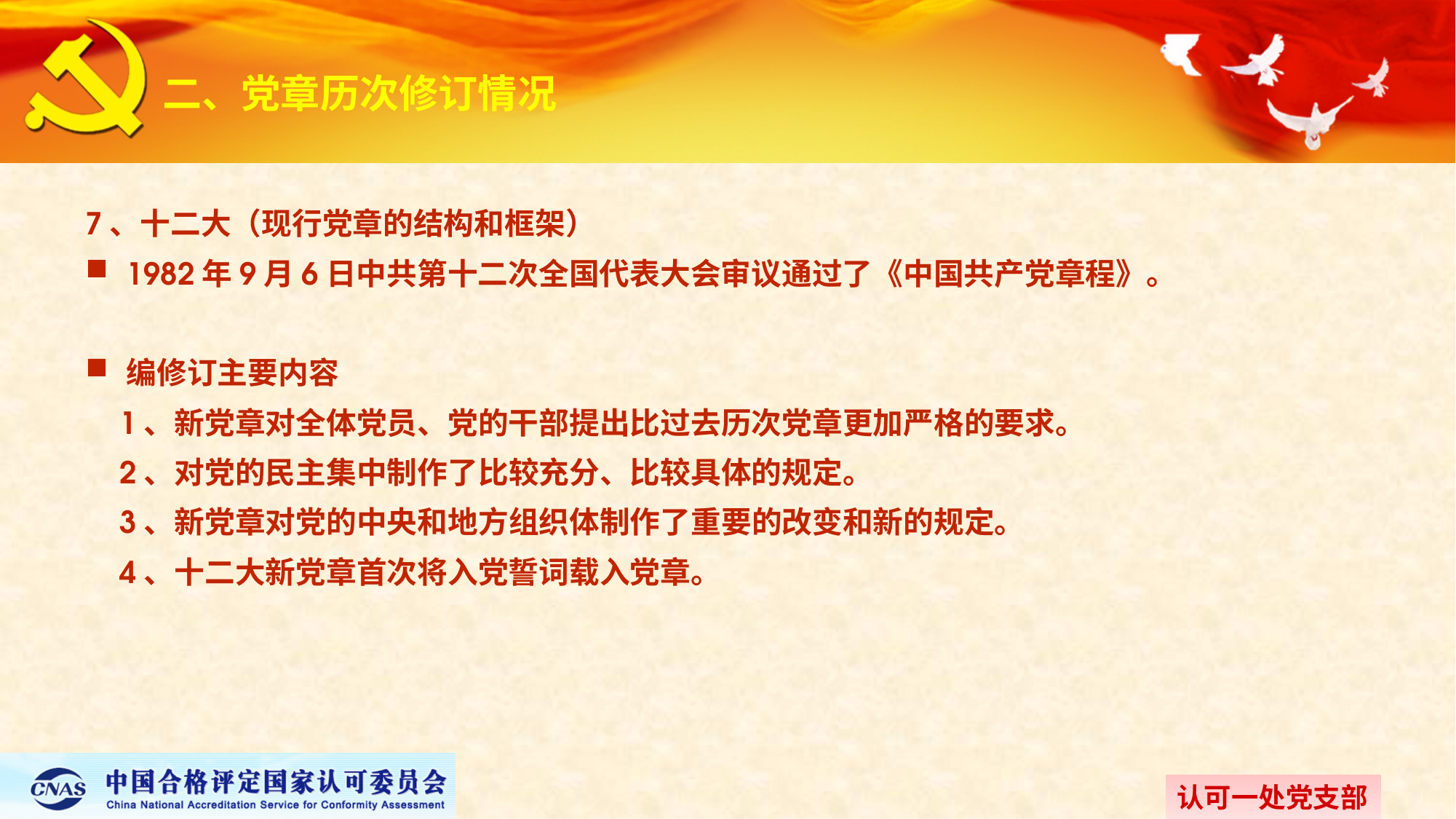

# 二、党章历次修订情况
7、十二大（现行党章的结构和框架）
1982年9月6日中共第十二次全国代表大会审议通过了《中国共产党章程》。

编修订主要内容
    1、新党章对全体党员、党的干部提出比过去历次党章更加严格的要求。
    2、对党的民主集中制作了比较充分、比较具体的规定。
    3、新党章对党的中央和地方组织体制作了重要的改变和新的规定。
    4、十二大新党章首次将入党誓词载入党章。